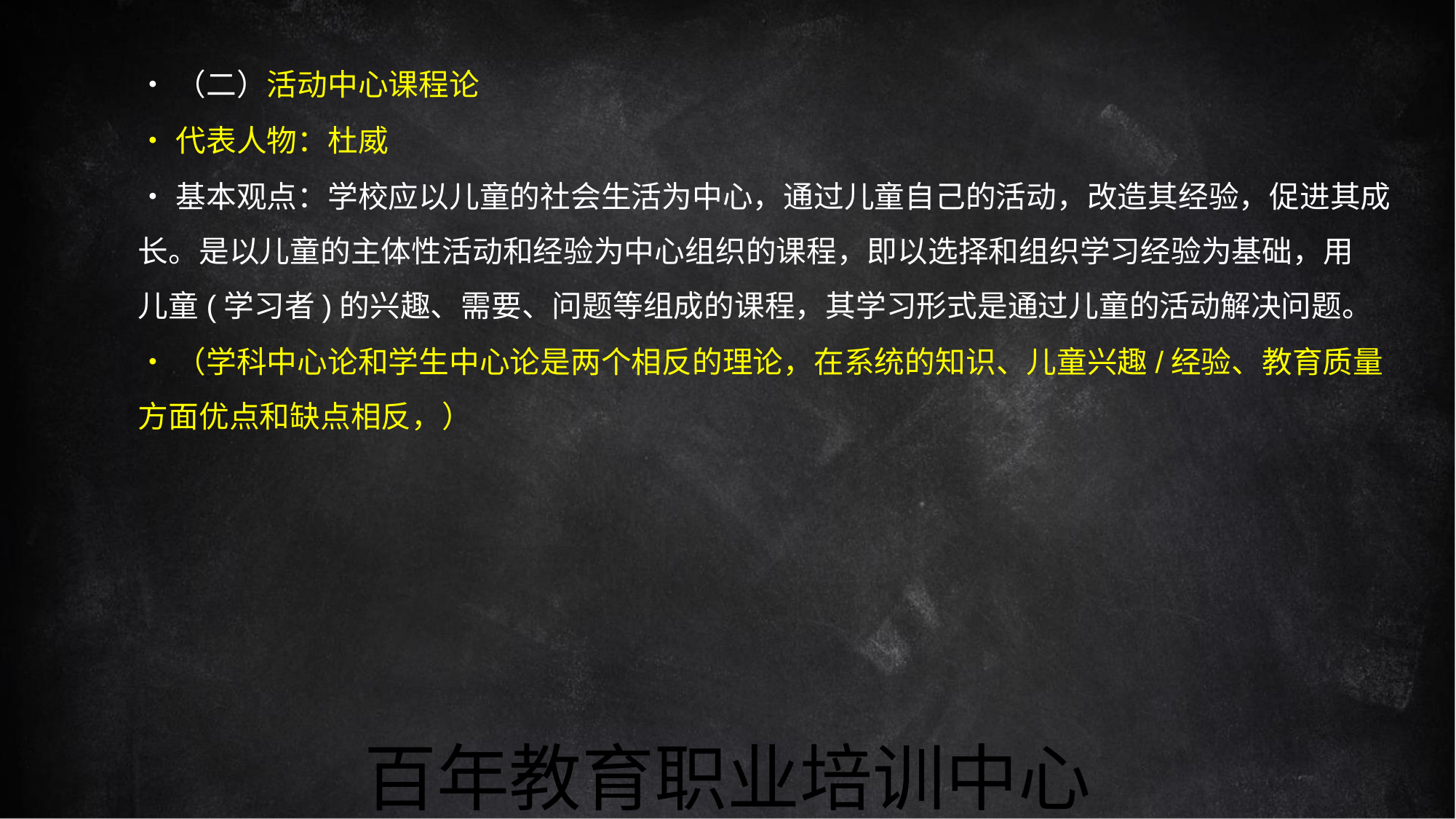

•（二）活动中心课程论
•代表人物：杜威
•基本观点：学校应以儿童的社会生活为中心，通过儿童自己的活动，改造其经验，促进其成
长。是以儿童的主体性活动和经验为中心组织的课程，即以选择和组织学习经验为基础，用
儿童(学习者)的兴趣、需要、问题等组成的课程，其学习形式是通过儿童的活动解决问题。
•（学科中心论和学生中心论是两个相反的理论，在系统的知识、儿童兴趣/经验、教育质量
方面优点和缺点相反，）
百年教育职业培训中心